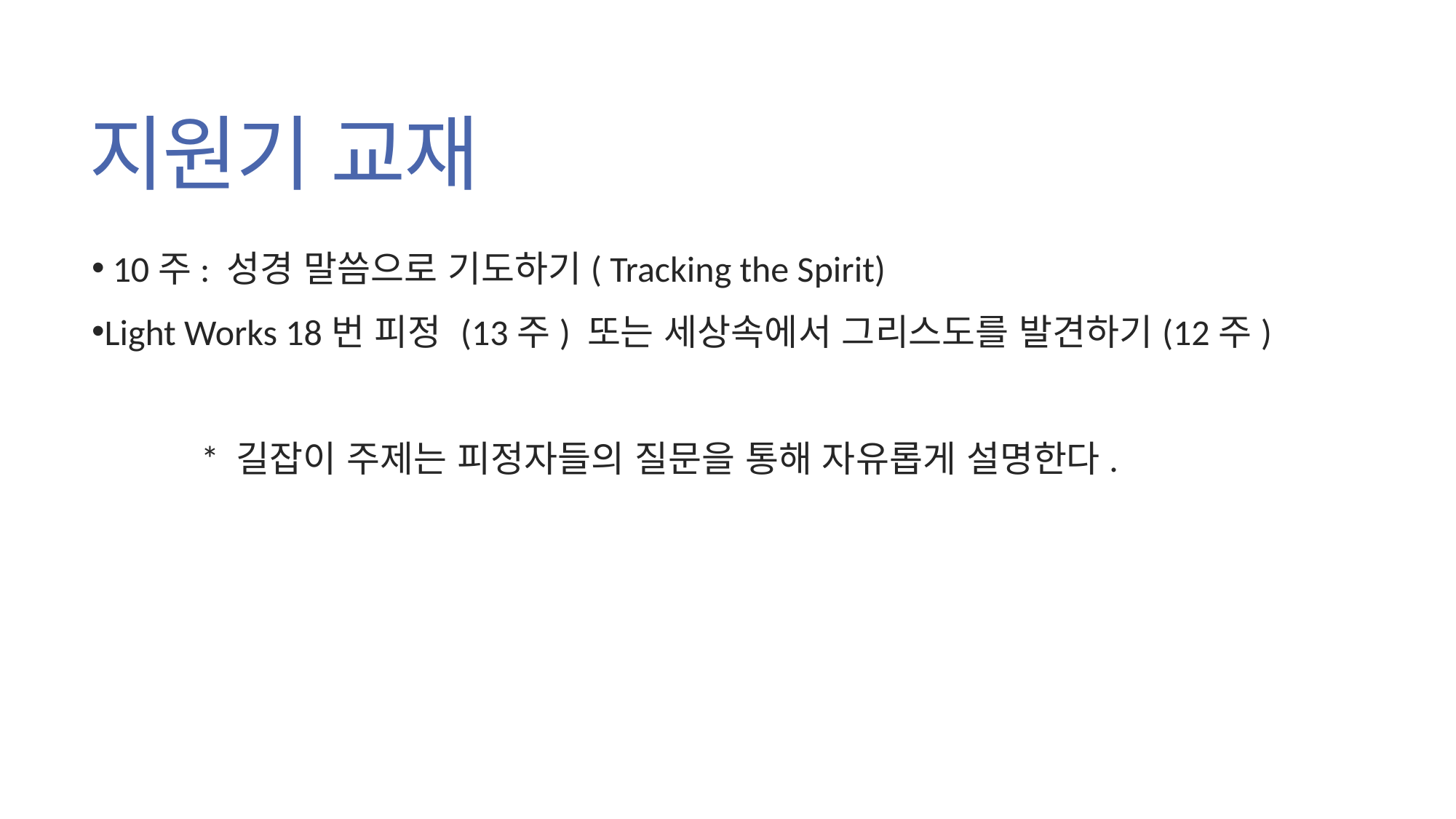

# 지원기 교재
 10주: 성경 말씀으로 기도하기( Tracking the Spirit)
Light Works 18번 피정 (13주) 또는 세상속에서 그리스도를 발견하기(12주)

	* 길잡이 주제는 피정자들의 질문을 통해 자유롭게 설명한다.